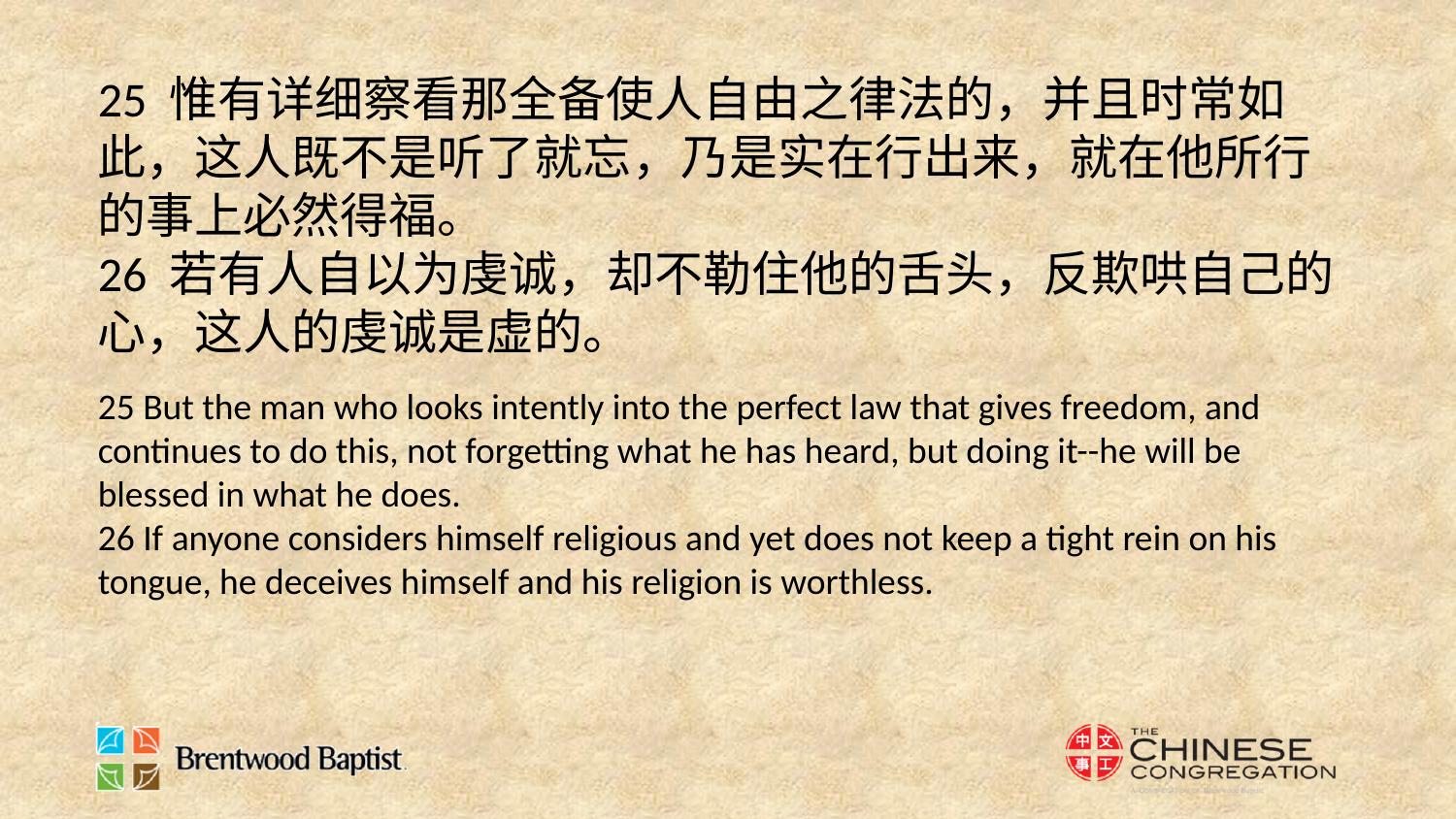

25 惟有详细察看那全备使人自由之律法的，并且时常如此，这人既不是听了就忘，乃是实在行出来，就在他所行的事上必然得福。
26 若有人自以为虔诚，却不勒住他的舌头，反欺哄自己的心，这人的虔诚是虚的。

25 But the man who looks intently into the perfect law that gives freedom, and continues to do this, not forgetting what he has heard, but doing it--he will be blessed in what he does.
26 If anyone considers himself religious and yet does not keep a tight rein on his tongue, he deceives himself and his religion is worthless.